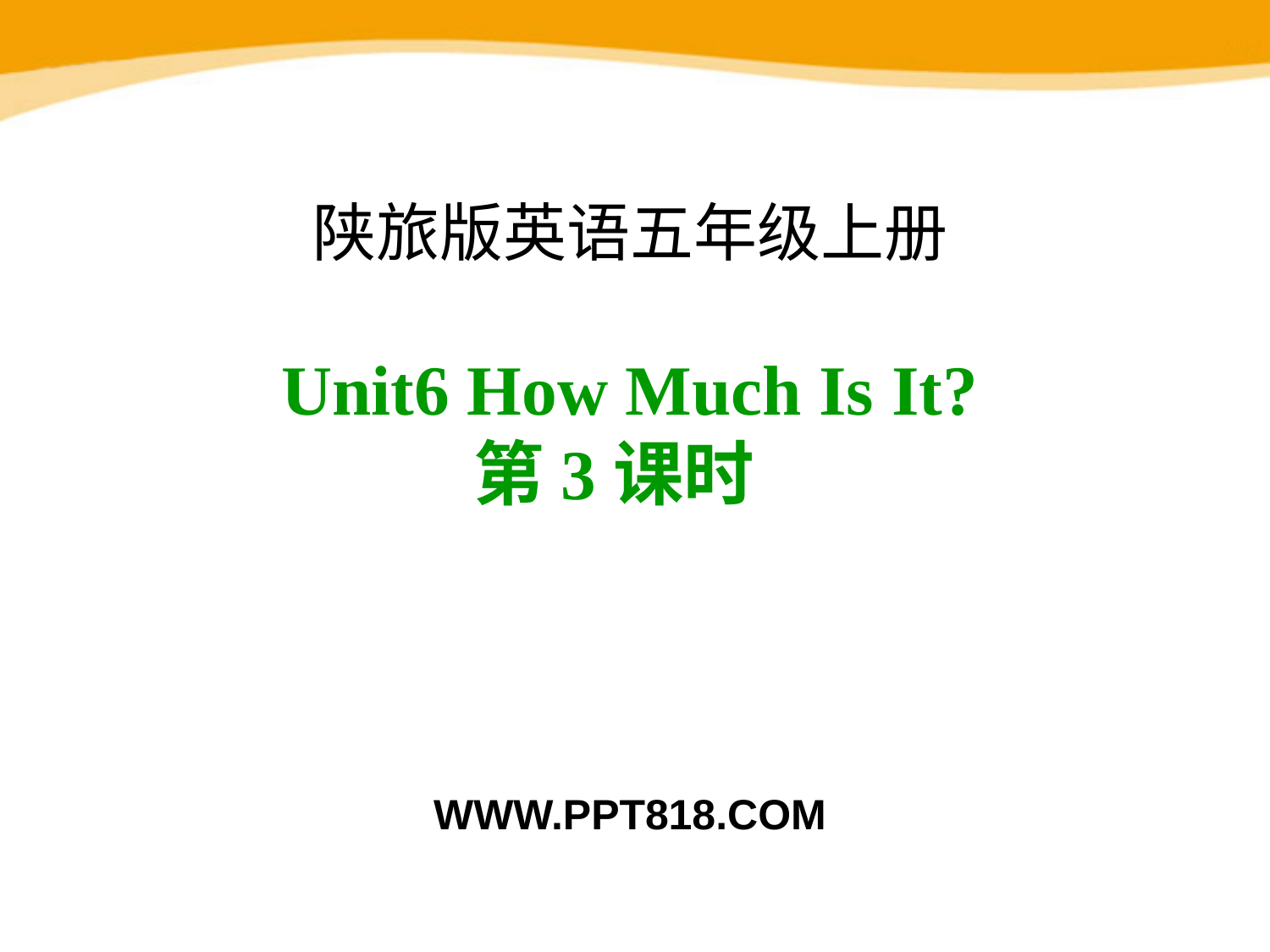

陕旅版英语五年级上册

Unit6 How Much Is It?
第3课时
WWW.PPT818.COM